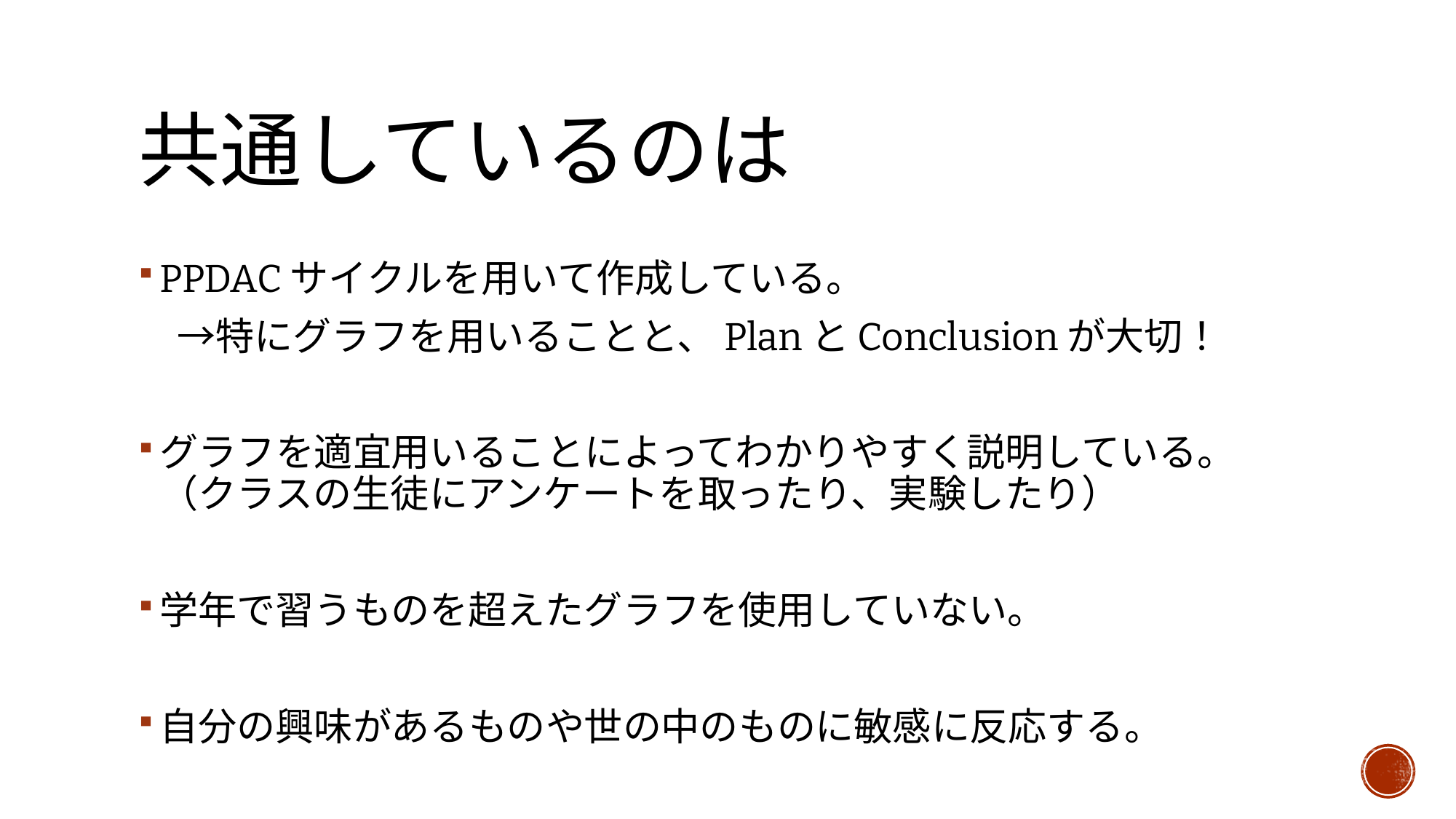

# 共通しているのは
PPDACサイクルを用いて作成している。
　→特にグラフを用いることと、PlanとConclusionが大切！

グラフを適宜用いることによってわかりやすく説明している。
（クラスの生徒にアンケートを取ったり、実験したり）

学年で習うものを超えたグラフを使用していない。

自分の興味があるものや世の中のものに敏感に反応する。